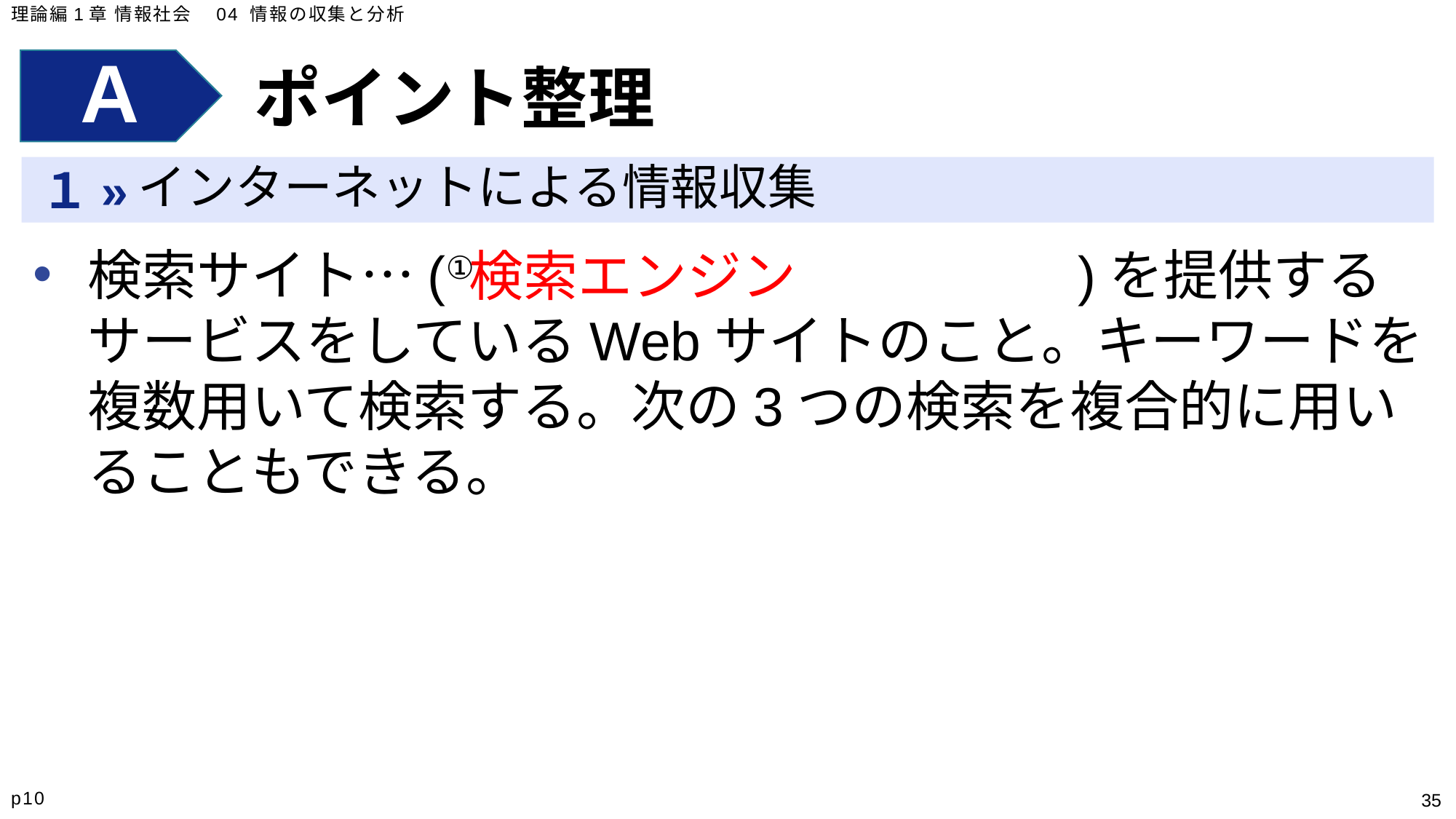

理論編1章 情報社会　04 情報の収集と分析
ポイント整理
インターネットによる情報収集
検索サイト…(①　　　　　　　　　　　)を提供するサービスをしているWebサイトのこと。キーワードを複数用いて検索する。次の3つの検索を複合的に用いることもできる。
検索エンジン
p10
35